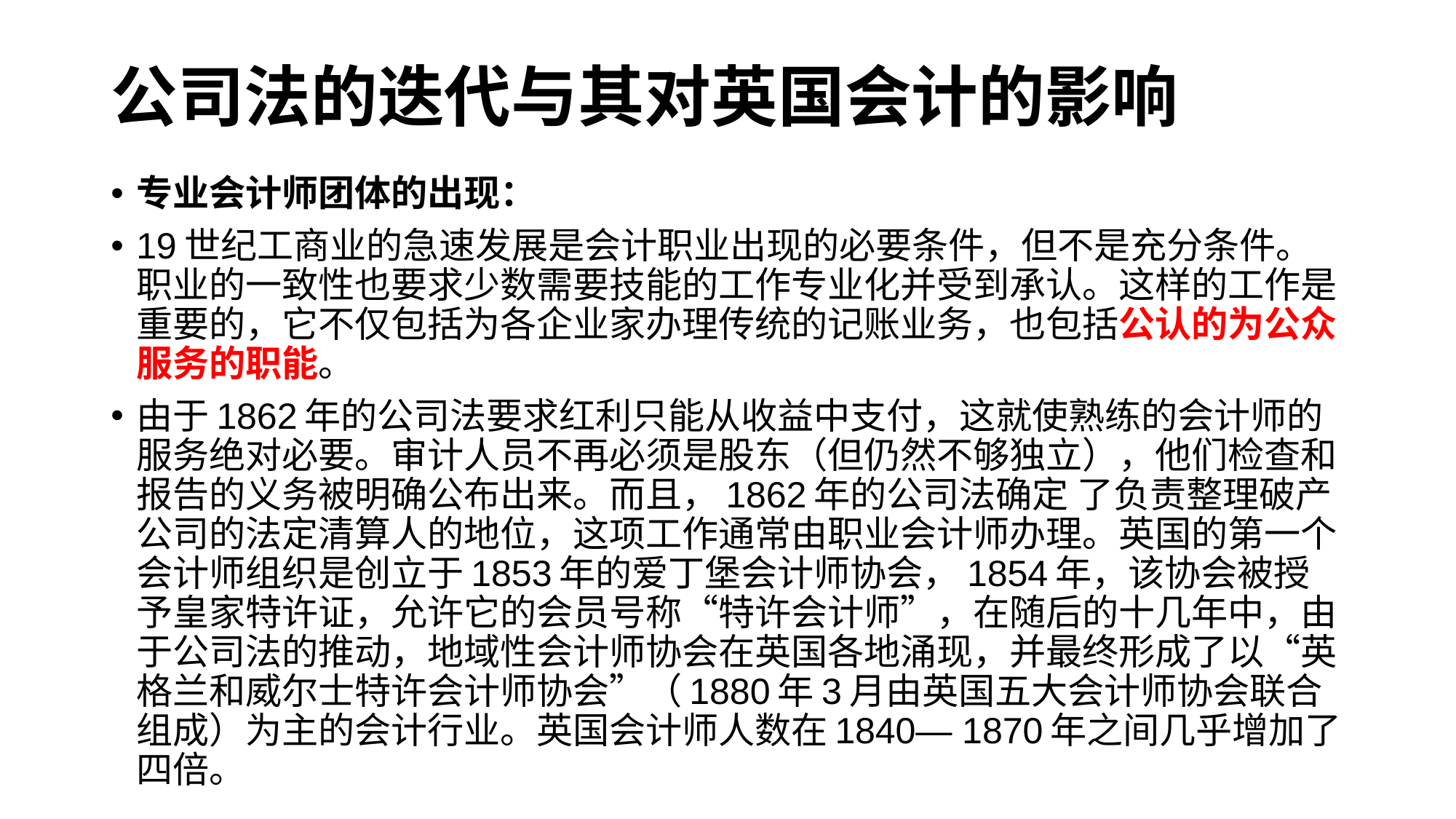

# 公司法的迭代与其对英国会计的影响
专业会计师团体的出现：
19世纪工商业的急速发展是会计职业出现的必要条件，但不是充分条件。职业的一致性也要求少数需要技能的工作专业化并受到承认。这样的工作是重要的，它不仅包括为各企业家办理传统的记账业务，也包括公认的为公众服务的职能。
由于1862年的公司法要求红利只能从收益中支付，这就使熟练的会计师的服务绝对必要。审计人员不再必须是股东（但仍然不够独立），他们检查和报告的义务被明确公布出来。而且，1862年的公司法确定 了负责整理破产公司的法定清算人的地位，这项工作通常由职业会计师办理。英国的第一个会计师组织是创立于1853年的爱丁堡会计师协会，1854年，该协会被授予皇家特许证，允许它的会员号称“特许会计师”，在随后的十几年中，由于公司法的推动，地域性会计师协会在英国各地涌现，并最终形成了以“英格兰和威尔士特许会计师协会”（1880年3月由英国五大会计师协会联合组成）为主的会计行业。英国会计师人数在1840— 1870年之间几乎增加了四倍。